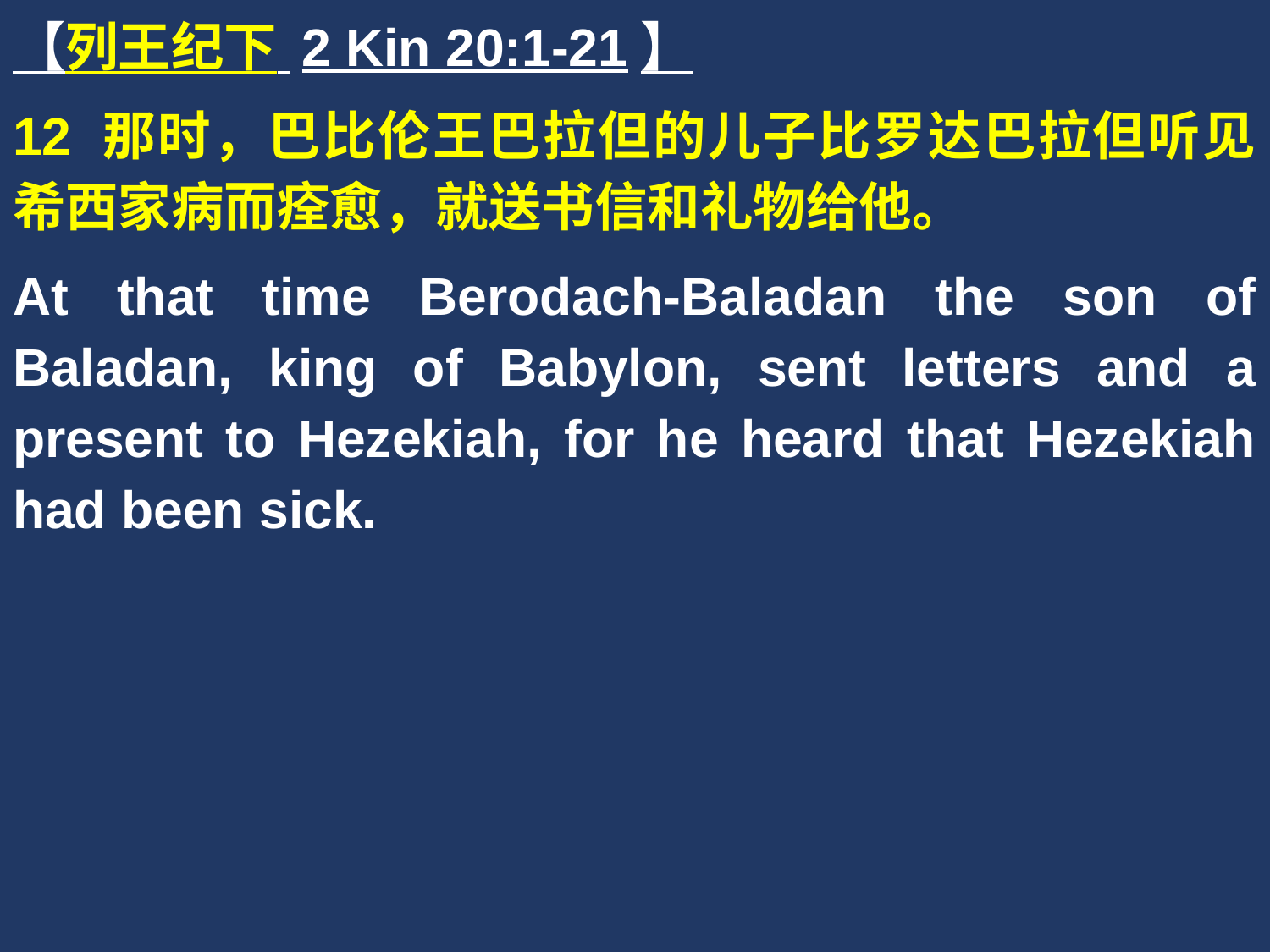

【列王纪下 2 Kin 20:1-21】
12 那时，巴比伦王巴拉但的儿子比罗达巴拉但听见希西家病而痊愈，就送书信和礼物给他。
At that time Berodach-Baladan the son of Baladan, king of Babylon, sent letters and a present to Hezekiah, for he heard that Hezekiah had been sick.